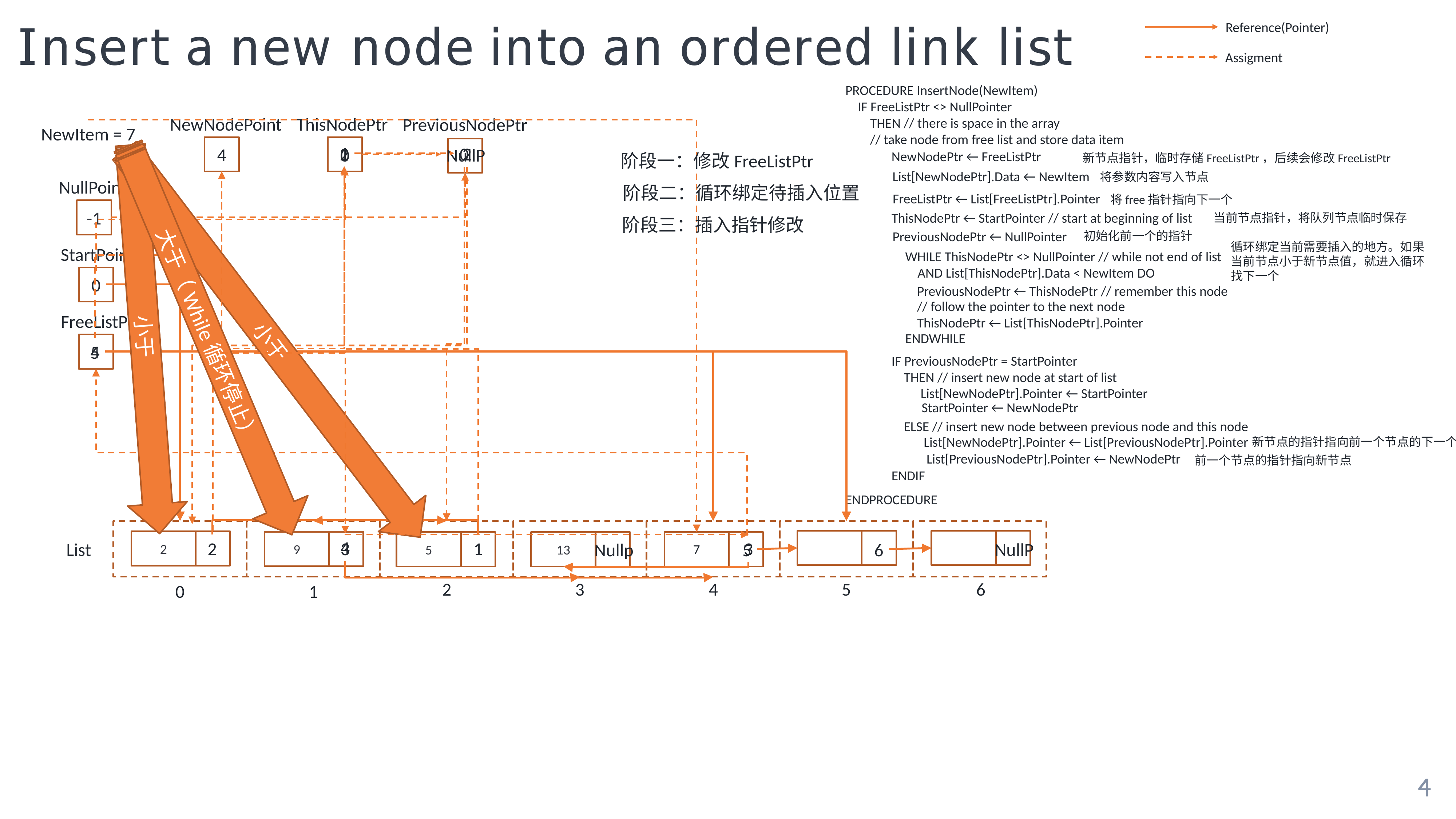

# Insert a new node into an ordered link list
Reference(Pointer)
Assigment
PROCEDURE InsertNode(NewItem)
    IF FreeListPtr <> NullPointer
        THEN // there is space in the array
        // take node from free list and store data item

ENDPROCEDURE
NewNodePoint

ThisNodePtr

PreviousNodePtr

NewItem = 7
1
0
2
2
4
NullP
0
NewNodePtr ← FreeListPtr
阶段一：修改FreeListPtr
新节点指针，临时存储FreeListPtr，后续会修改FreeListPtr
List[NewNodePtr].Data ← NewItem
将参数内容写入节点
NullPoint
-1
阶段二：循环绑定待插入位置
FreeListPtr ← List[FreeListPtr].Pointer
将free指针指向下一个
ThisNodePtr ← StartPointer // start at beginning of list
当前节点指针，将队列节点临时保存
阶段三：插入指针修改
PreviousNodePtr ← NullPointer
初始化前一个的指针
循环绑定当前需要插入的地方。如果当前节点小于新节点值，就进入循环找下一个
StartPoint

WHILE ThisNodePtr <> NullPointer // while not end of list
    AND List[ThisNodePtr].Data < NewItem DO

ENDWHILE

0
PreviousNodePtr ← ThisNodePtr // remember this node
// follow the pointer to the next node
ThisNodePtr ← List[ThisNodePtr].Pointer
FreeListPtr

小于
大于（While循环停止）
小于
4
5
IF PreviousNodePtr = StartPointer
    THEN // insert new node at start of list

    ELSE // insert new node between previous node and this node

ENDIF
List[NewNodePtr].Pointer ← StartPointer
StartPointer ← NewNodePtr
 List[NewNodePtr].Pointer ← List[PreviousNodePtr].Pointer
新节点的指针指向前一个节点的下一个

List[PreviousNodePtr].Pointer ← NewNodePtr
前一个节点的指针指向新节点

2

9

5

13

4
3
2
3
1
List
NullP
Nullp
5
6
7
6
5
4
3
2
0
1